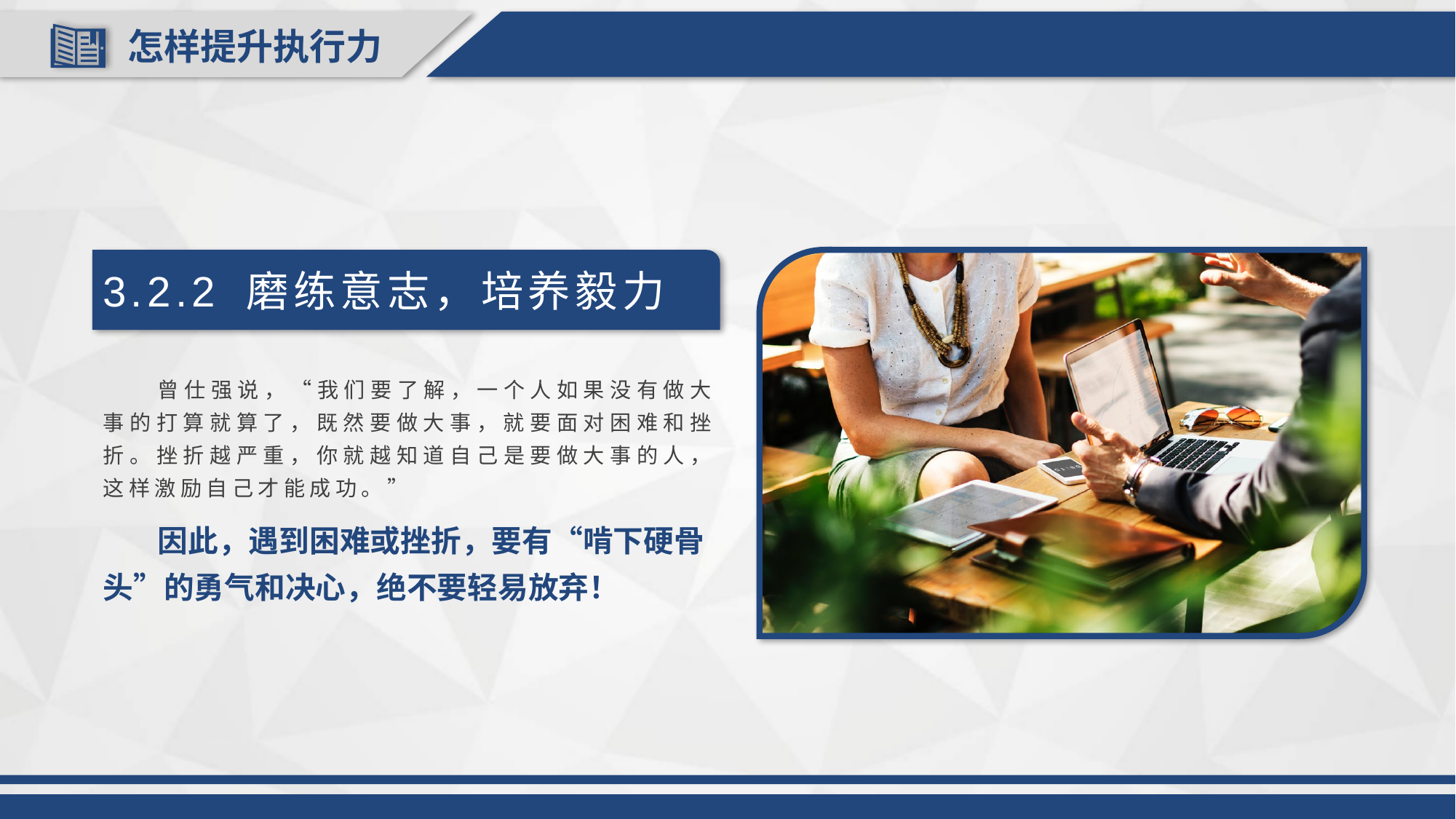

怎样提升执行力

3.2.2 磨练意志，培养毅力
曾仕强说，“我们要了解，一个人如果没有做大事的打算就算了，既然要做大事，就要面对困难和挫折。挫折越严重，你就越知道自己是要做大事的人，这样激励自己才能成功。”
因此，遇到困难或挫折，要有“啃下硬骨头”的勇气和决心，绝不要轻易放弃！